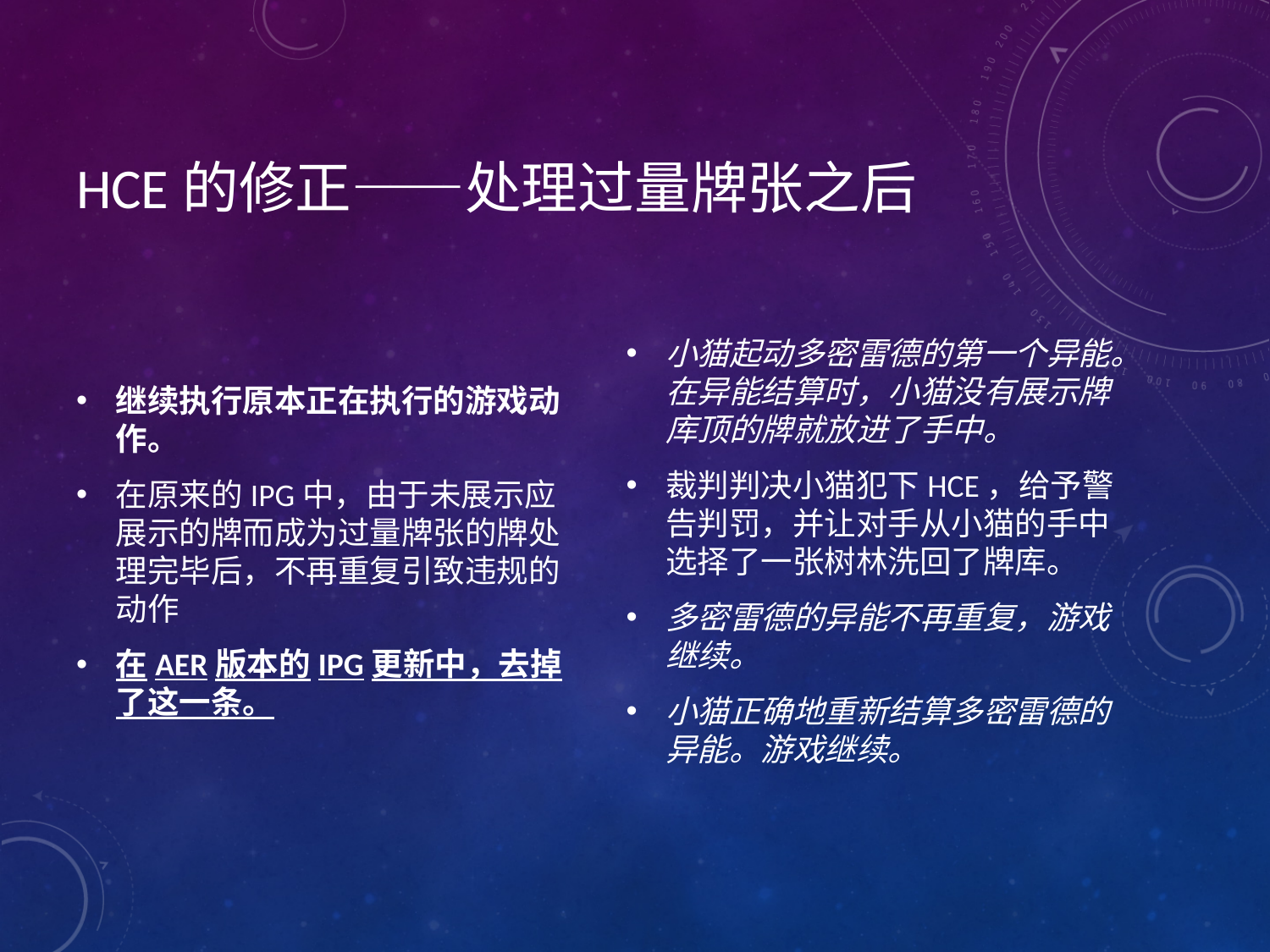

# HCE的修正——处理过量牌张之后
继续执行原本正在执行的游戏动作。
在原来的IPG中，由于未展示应展示的牌而成为过量牌张的牌处理完毕后，不再重复引致违规的动作
在AER版本的IPG更新中，去掉了这一条。
小猫起动多密雷德的第一个异能。在异能结算时，小猫没有展示牌库顶的牌就放进了手中。
裁判判决小猫犯下HCE，给予警告判罚，并让对手从小猫的手中选择了一张树林洗回了牌库。
多密雷德的异能不再重复，游戏继续。
小猫正确地重新结算多密雷德的异能。游戏继续。